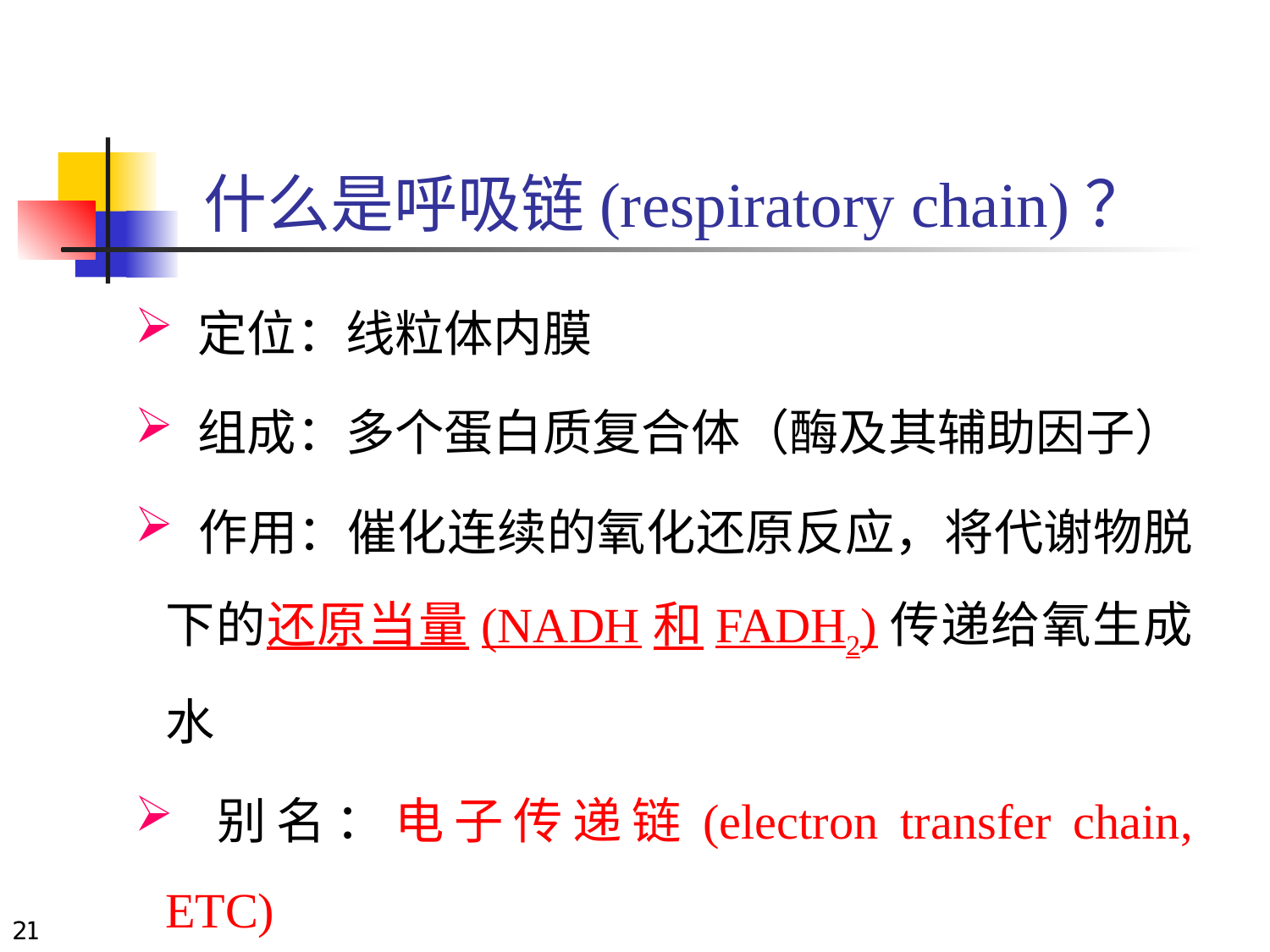

# 什么是呼吸链(respiratory chain)？
 定位：线粒体内膜
 组成：多个蛋白质复合体（酶及其辅助因子）
 作用：催化连续的氧化还原反应，将代谢物脱下的还原当量(NADH和FADH2)传递给氧生成水
 别名：电子传递链(electron transfer chain, ETC)
21